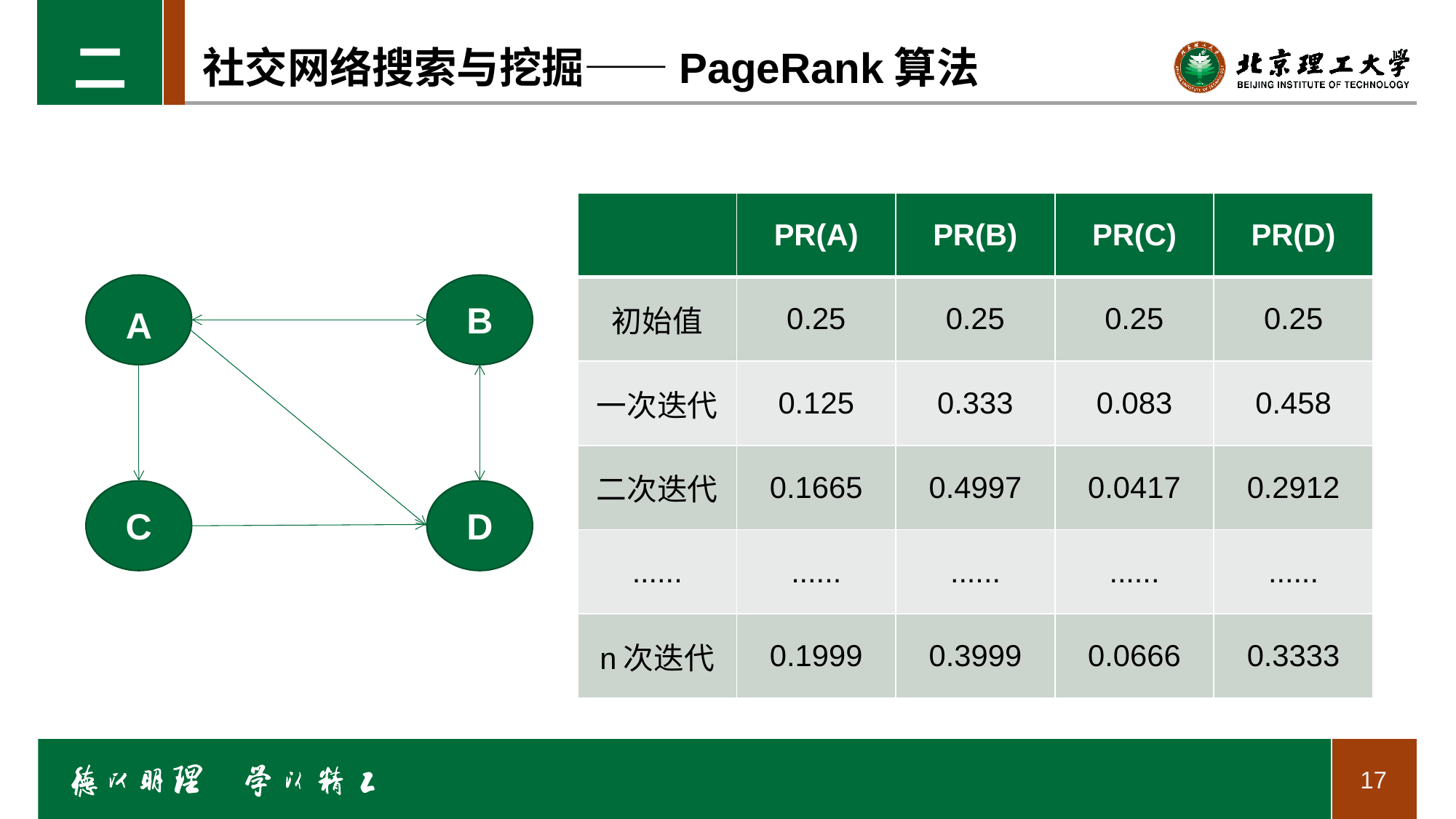

二
# 社交网络搜索与挖掘——PageRank算法
|  | PR(A) | PR(B) | PR(C) | PR(D) |
| --- | --- | --- | --- | --- |
| 初始值 | 0.25 | 0.25 | 0.25 | 0.25 |
| 一次迭代 | 0.125 | 0.333 | 0.083 | 0.458 |
| 二次迭代 | 0.1665 | 0.4997 | 0.0417 | 0.2912 |
| ...... | ...... | ...... | ...... | ...... |
| n次迭代 | 0.1999 | 0.3999 | 0.0666 | 0.3333 |

B
A

C
D